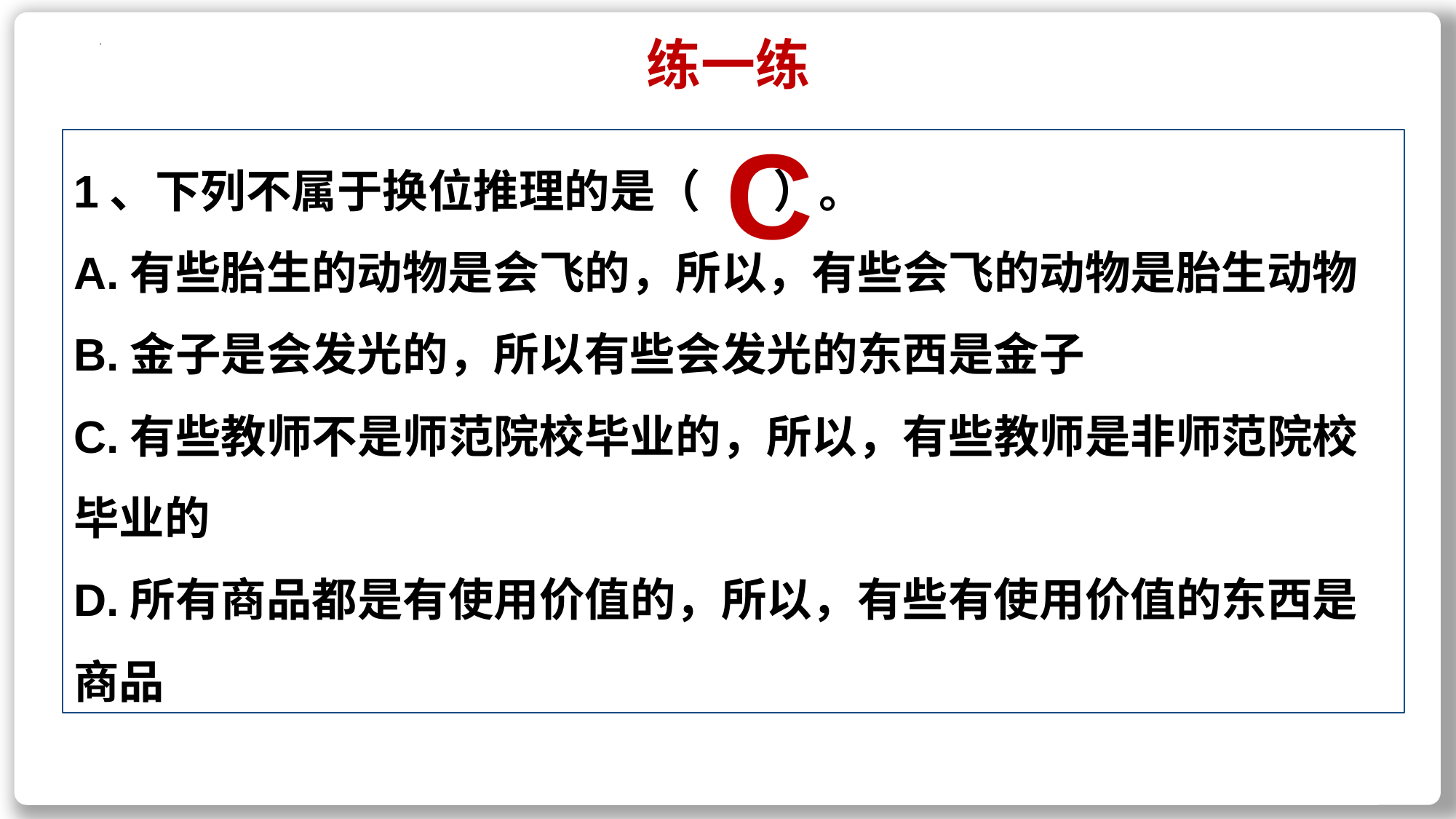

练一练
C
1、下列不属于换位推理的是（       ）。
A.有些胎生的动物是会飞的，所以，有些会飞的动物是胎生动物
B.金子是会发光的，所以有些会发光的东西是金子
C.有些教师不是师范院校毕业的，所以，有些教师是非师范院校毕业的
D.所有商品都是有使用价值的，所以，有些有使用价值的东西是商品